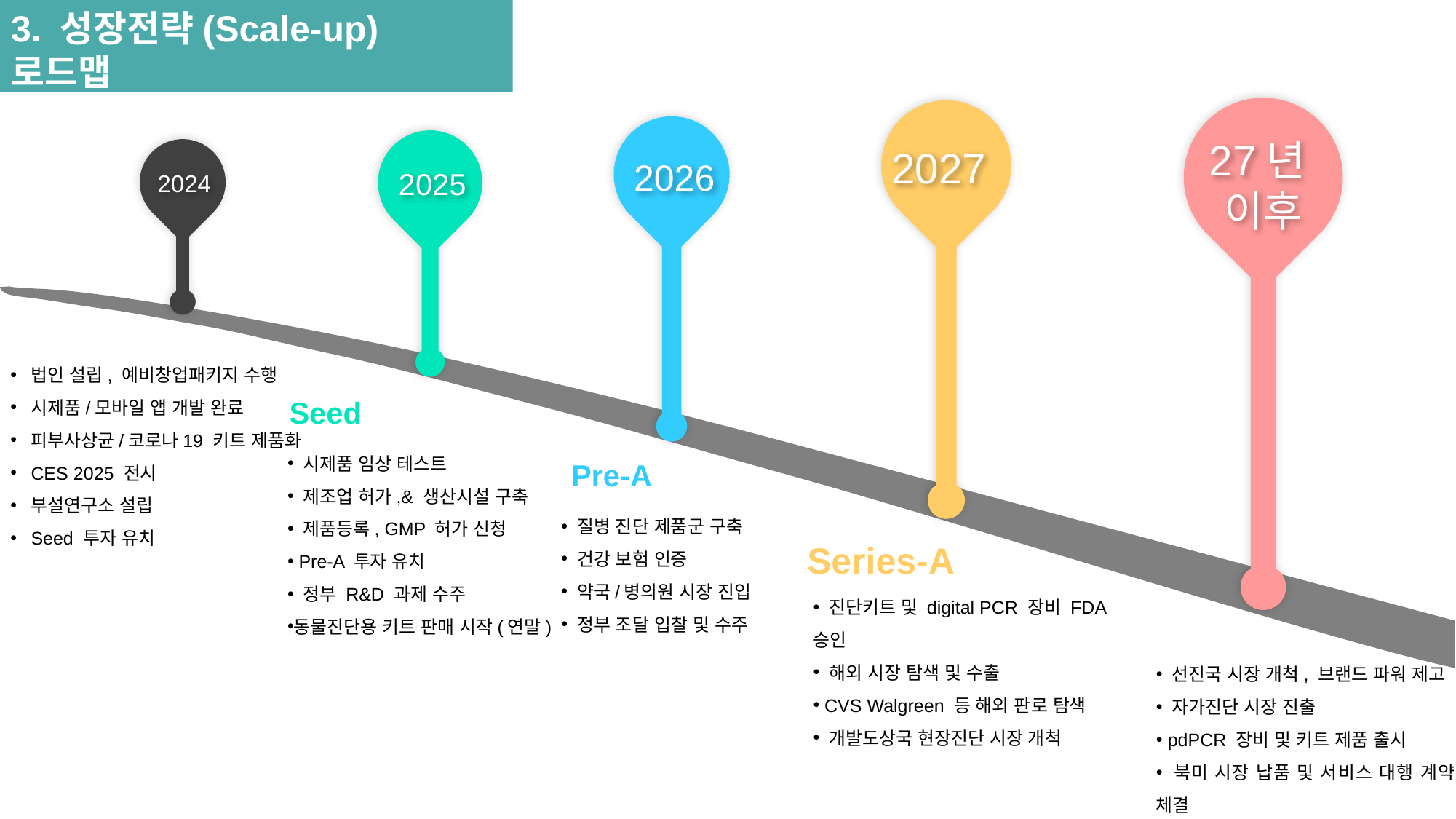

3. 성장전략(Scale-up)
로드맵

27년
이후

2027
2026

2025
2024

법인 설립, 예비창업패키지 수행
시제품/모바일 앱 개발 완료
피부사상균/코로나19 키트 제품화
CES 2025 전시
부설연구소 설립
Seed 투자 유치
Seed
 시제품 임상 테스트
 제조업 허가,& 생산시설 구축
 제품등록, GMP 허가 신청
 Pre-A 투자 유치
 정부 R&D 과제 수주
동물진단용 키트 판매 시작(연말)
Pre-A
 질병 진단 제품군 구축
 건강 보험 인증
 약국/병의원 시장 진입
 정부 조달 입찰 및 수주
Series-A
 진단키트 및 digital PCR 장비 FDA 승인
 해외 시장 탐색 및 수출
 CVS Walgreen 등 해외 판로 탐색
 개발도상국 현장진단 시장 개척
 선진국 시장 개척, 브랜드 파워 제고
 자가진단 시장 진출
 pdPCR 장비 및 키트 제품 출시
 북미 시장 납품 및 서비스 대행 계약 체결
 질병청, 농축산부 방역 솔루션 제공